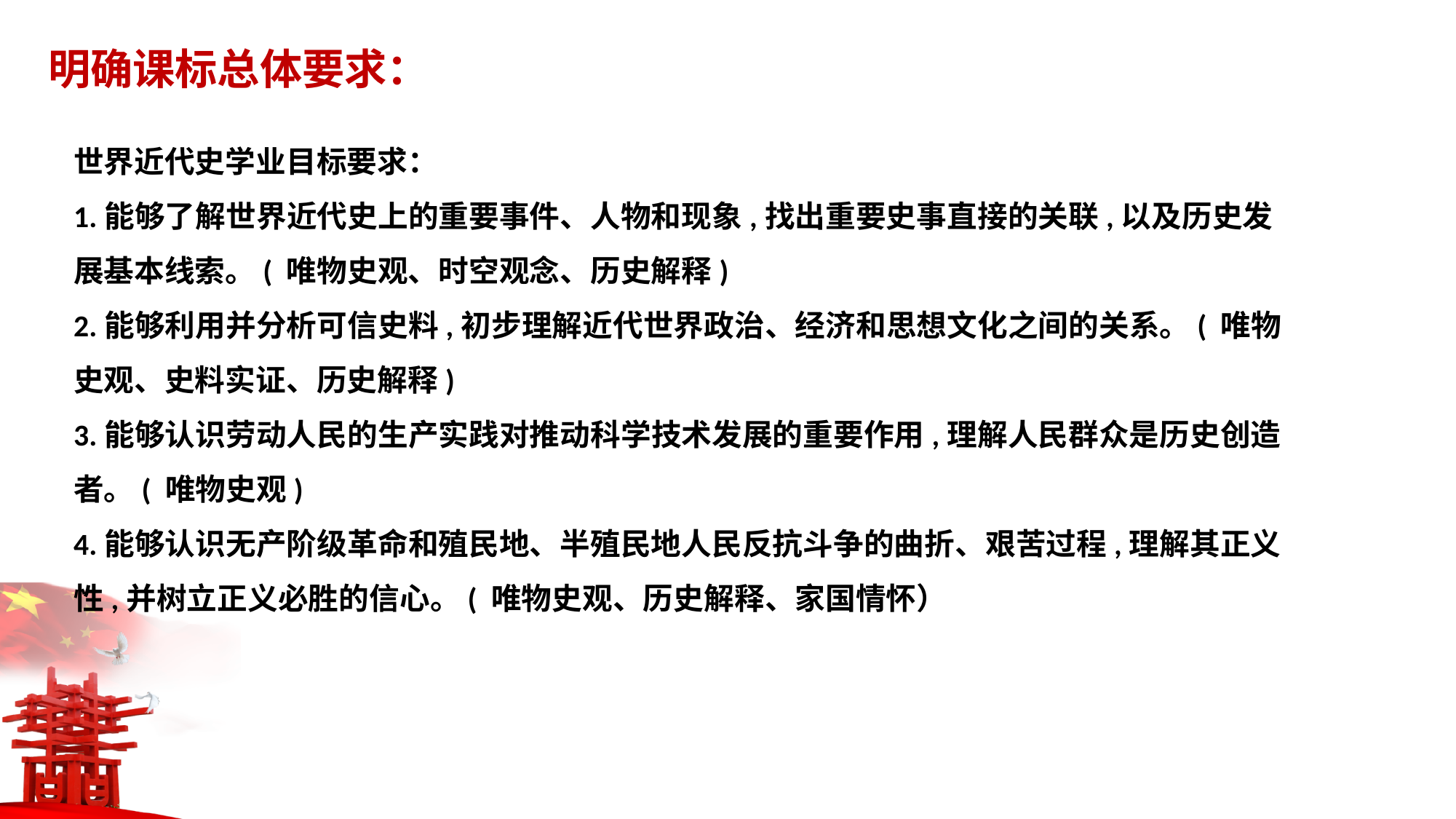

明确课标总体要求：

世界近代史学业目标要求：
1.能够了解世界近代史上的重要事件、人物和现象,找出重要史事直接的关联,以及历史发展基本线索。( 唯物史观、时空观念、历史解释)
2.能够利用并分析可信史料,初步理解近代世界政治、经济和思想文化之间的关系。( 唯物史观、史料实证、历史解释)
3.能够认识劳动人民的生产实践对推动科学技术发展的重要作用,理解人民群众是历史创造者。( 唯物史观)
4.能够认识无产阶级革命和殖民地、半殖民地人民反抗斗争的曲折、艰苦过程,理解其正义性,并树立正义必胜的信心。( 唯物史观、历史解释、家国情怀）